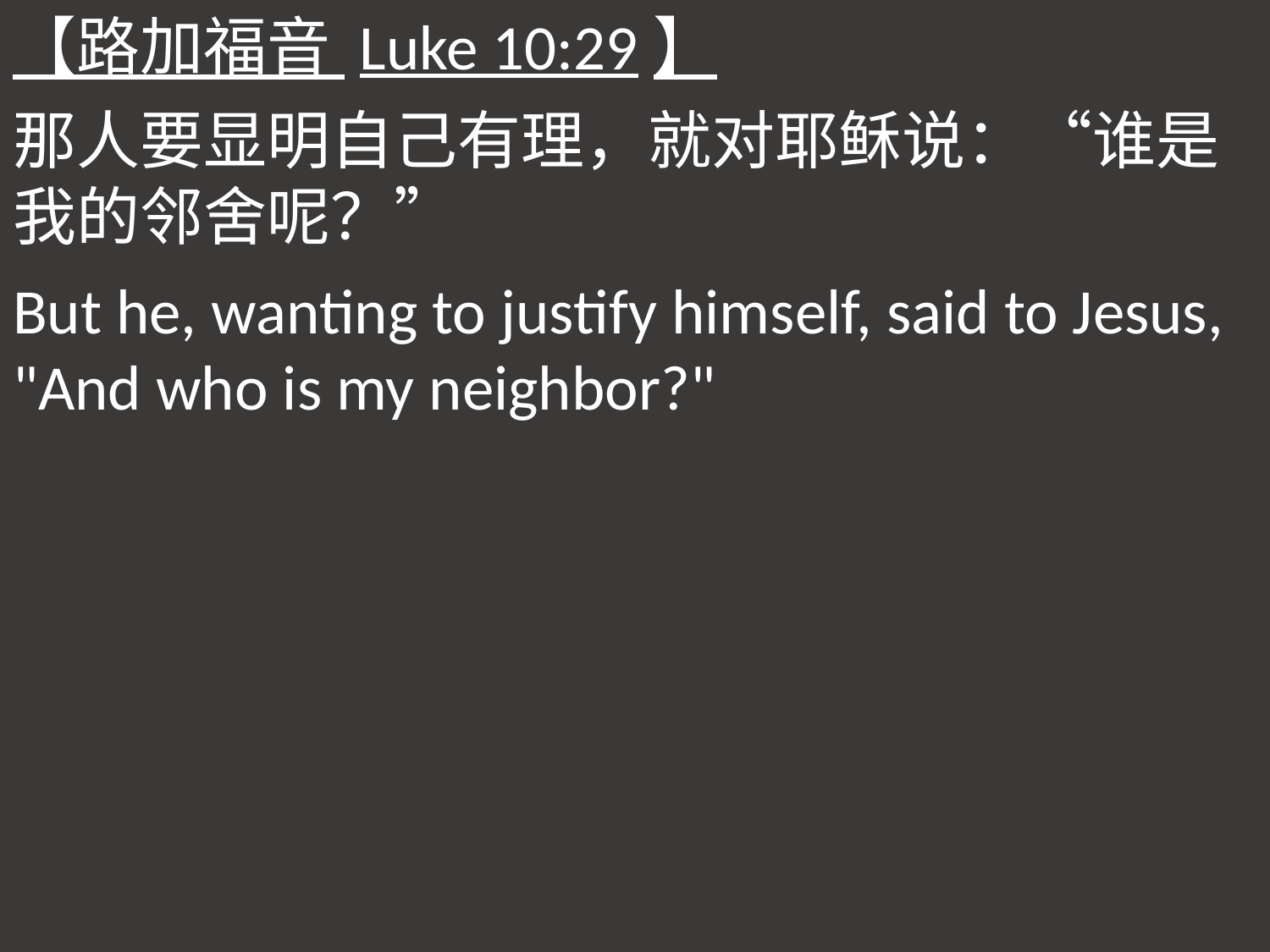

【路加福音 Luke 10:29】
那人要显明自己有理，就对耶稣说：“谁是我的邻舍呢？”
But he, wanting to justify himself, said to Jesus, "And who is my neighbor?"